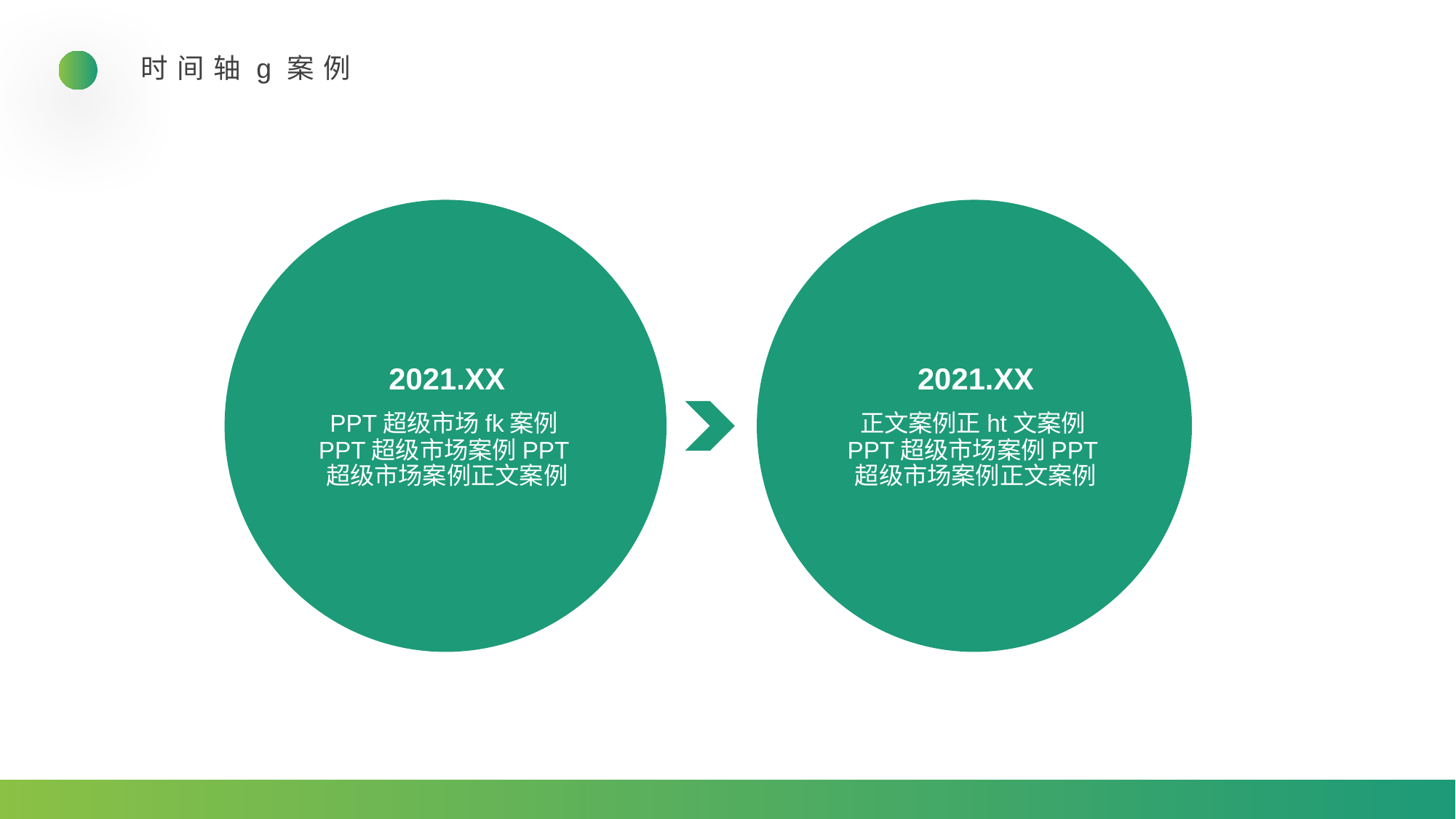

时间轴g案例

2021.XX
PPT超级市场fk案例PPT超级市场案例PPT超级市场案例正文案例
2021.XX
正文案例正ht文案例PPT超级市场案例PPT超级市场案例正文案例